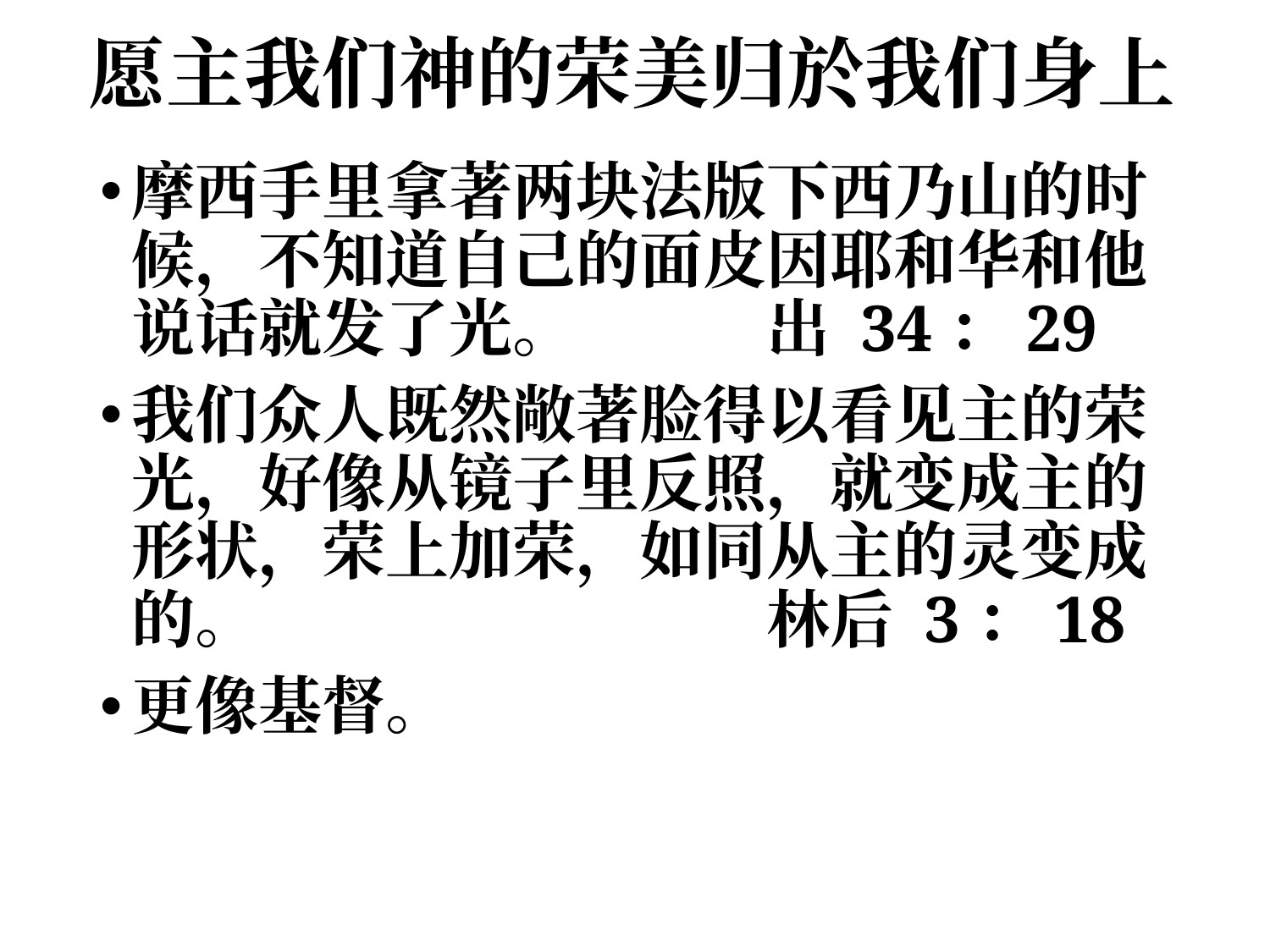

# 愿主我们神的荣美归於我们身上
摩西手里拿著两块法版下西乃山的时候，不知道自己的面皮因耶和华和他说话就发了光。		出 34：29
我们众人既然敞著脸得以看见主的荣光，好像从镜子里反照，就变成主的形状，荣上加荣，如同从主的灵变成的。 				林后 3：18
更像基督。